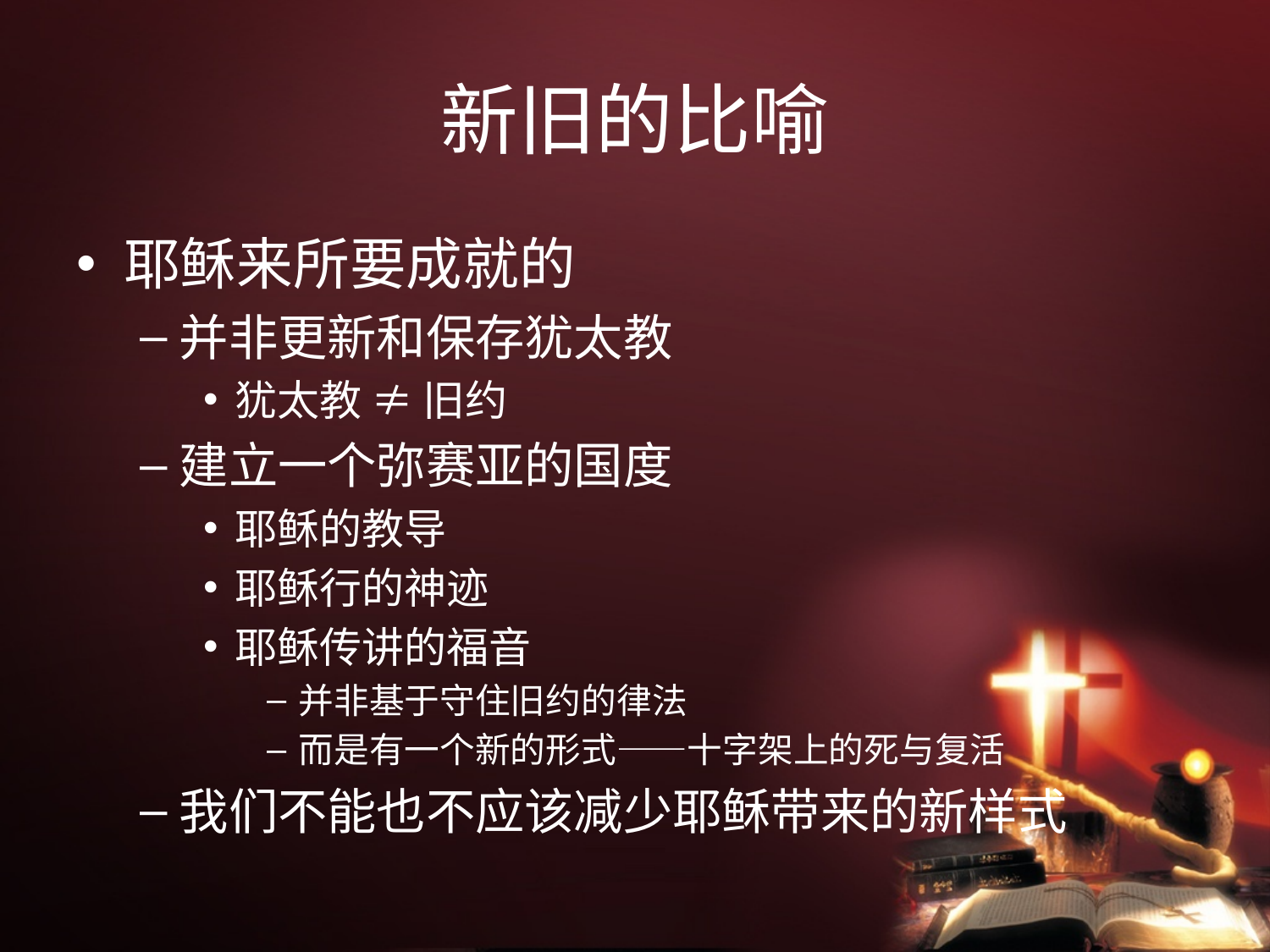

# 新旧的比喻
耶稣来所要成就的
并非更新和保存犹太教
犹太教 ≠ 旧约
建立一个弥赛亚的国度
耶稣的教导
耶稣行的神迹
耶稣传讲的福音
并非基于守住旧约的律法
而是有一个新的形式——十字架上的死与复活
我们不能也不应该减少耶稣带来的新样式